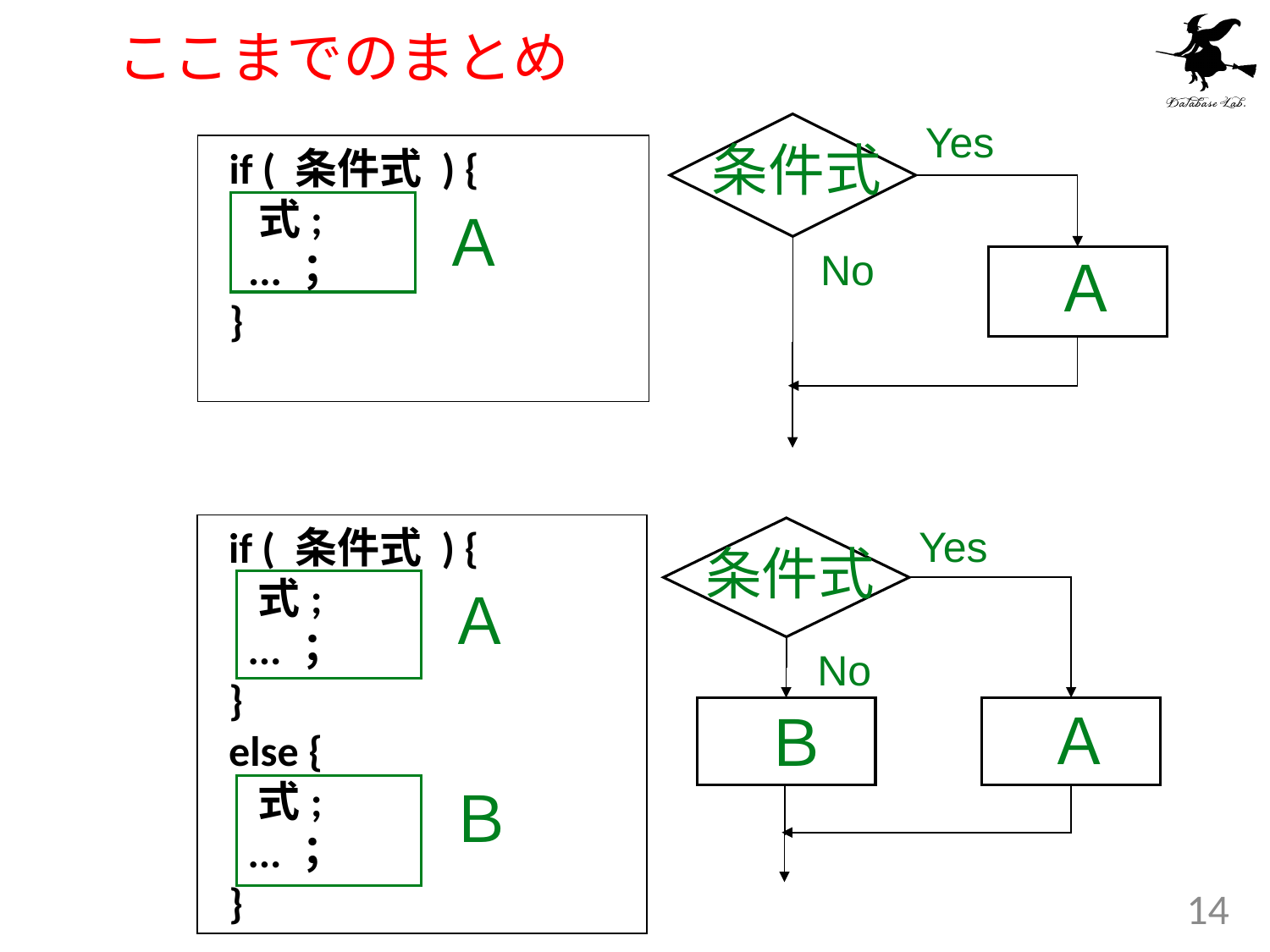

# ここまでのまとめ
Yes

条件式
  if ( 条件式 ) {
    式;
    ...；
  }

Ａ
No
Ａ

Yes
  if ( 条件式 ) {
    式;
    ...；
  }
  else {
    式;
    ...；
  }

条件式

Ａ
No
Ａ
Ｂ

Ｂ

14